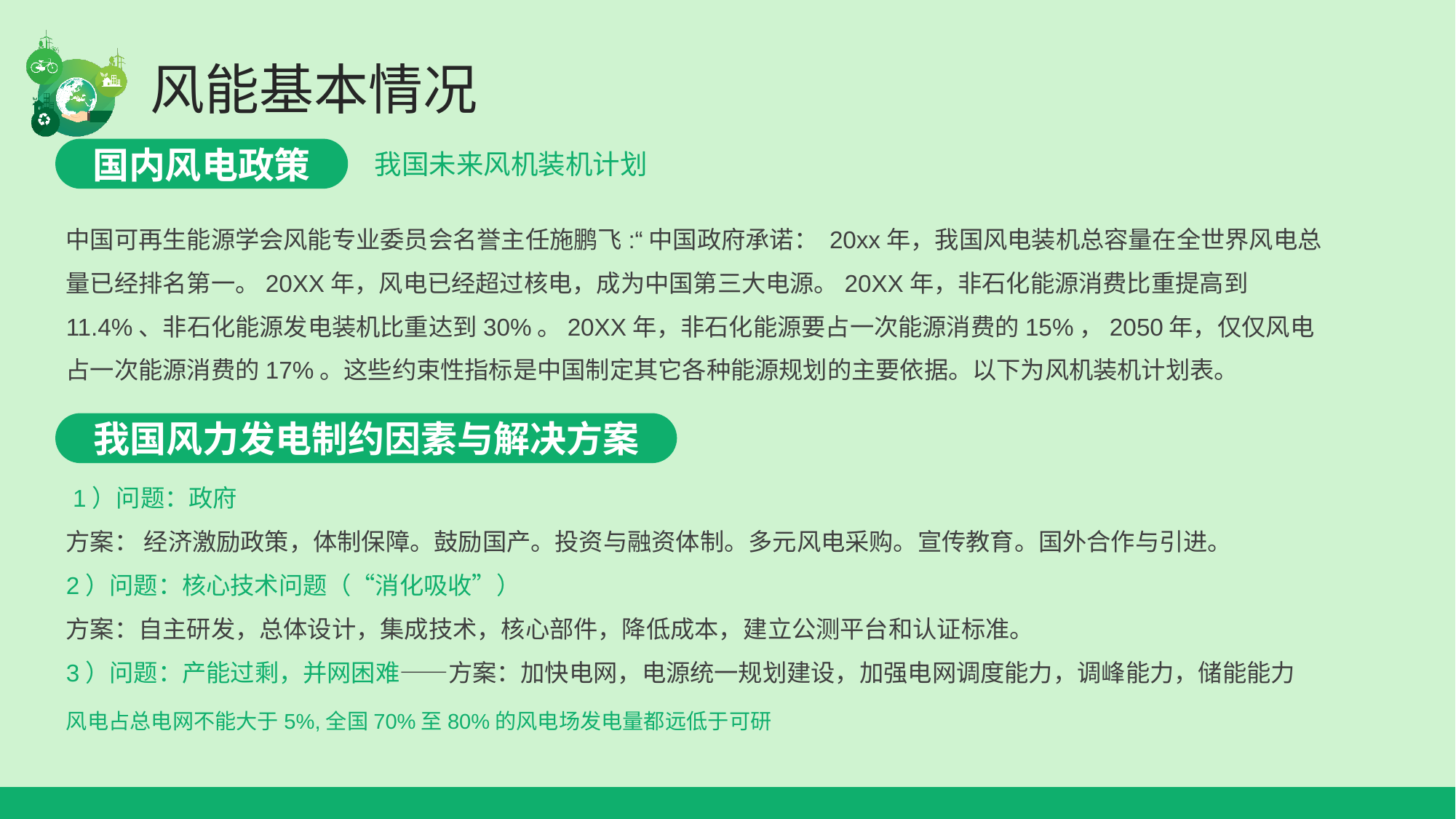

国内风电政策
我国未来风机装机计划
中国可再生能源学会风能专业委员会名誉主任施鹏飞:“中国政府承诺： 20xx年，我国风电装机总容量在全世界风电总量已经排名第一。20XX年，风电已经超过核电，成为中国第三大电源。20XX年，非石化能源消费比重提高到11.4%、非石化能源发电装机比重达到30%。20XX年，非石化能源要占一次能源消费的15%，2050年，仅仅风电占一次能源消费的17%。这些约束性指标是中国制定其它各种能源规划的主要依据。以下为风机装机计划表。
我国风力发电制约因素与解决方案
 1）问题：政府
方案： 经济激励政策，体制保障。鼓励国产。投资与融资体制。多元风电采购。宣传教育。国外合作与引进。
2）问题：核心技术问题（“消化吸收”）
方案：自主研发，总体设计，集成技术，核心部件，降低成本，建立公测平台和认证标准。
3）问题：产能过剩，并网困难——方案：加快电网，电源统一规划建设，加强电网调度能力，调峰能力，储能能力
风电占总电网不能大于5%,全国70%至80%的风电场发电量都远低于可研